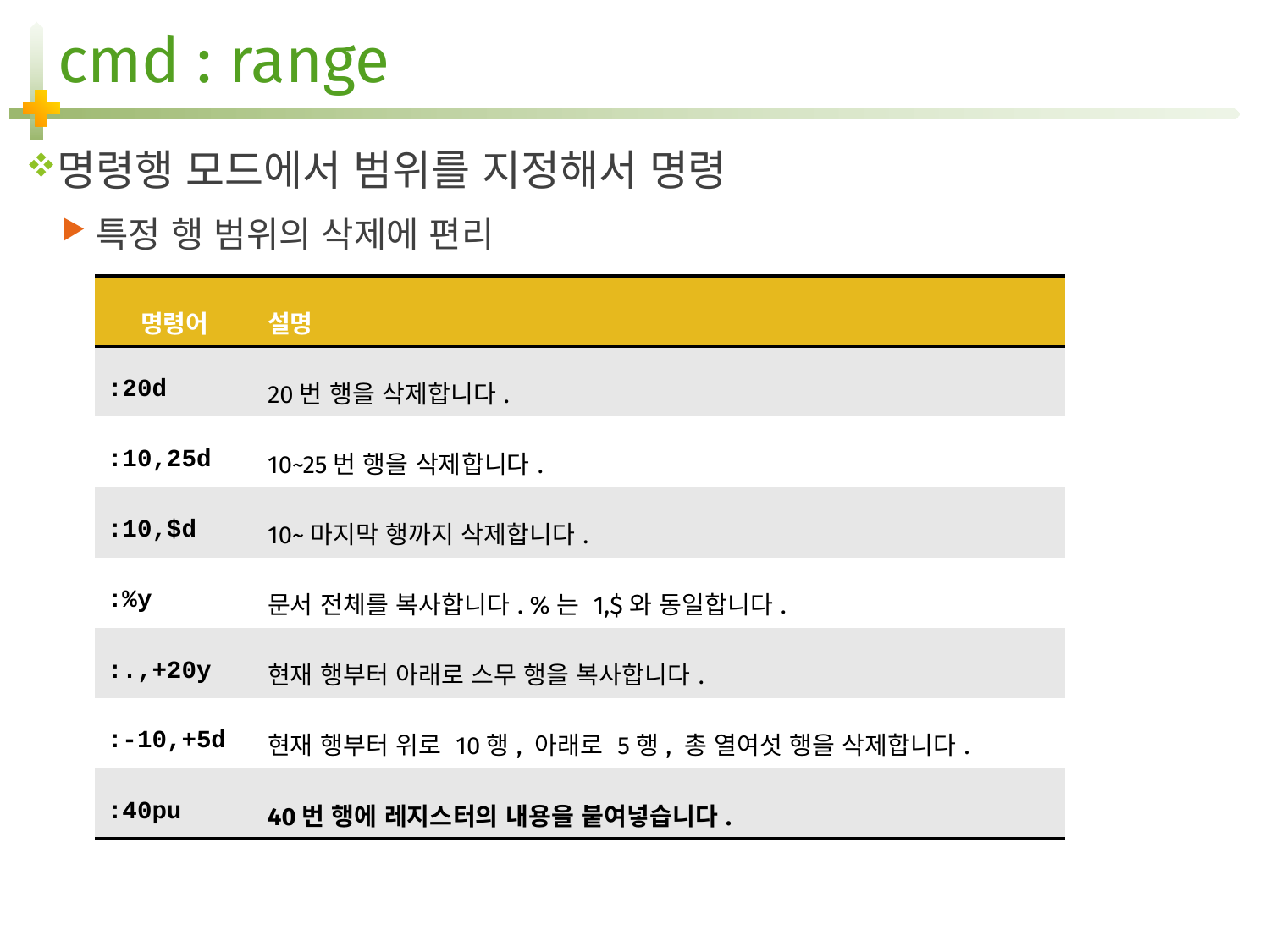

# cmd : range
명령행 모드에서 범위를 지정해서 명령
특정 행 범위의 삭제에 편리
| 명령어 | 설명 |
| --- | --- |
| :20d | 20번 행을 삭제합니다. |
| :10,25d | 10~25번 행을 삭제합니다. |
| :10,$d | 10~마지막 행까지 삭제합니다. |
| :%y | 문서 전체를 복사합니다. %는 1,$와 동일합니다. |
| :.,+20y | 현재 행부터 아래로 스무 행을 복사합니다. |
| :-10,+5d | 현재 행부터 위로 10행, 아래로 5행, 총 열여섯 행을 삭제합니다. |
| :40pu | 40번 행에 레지스터의 내용을 붙여넣습니다. |